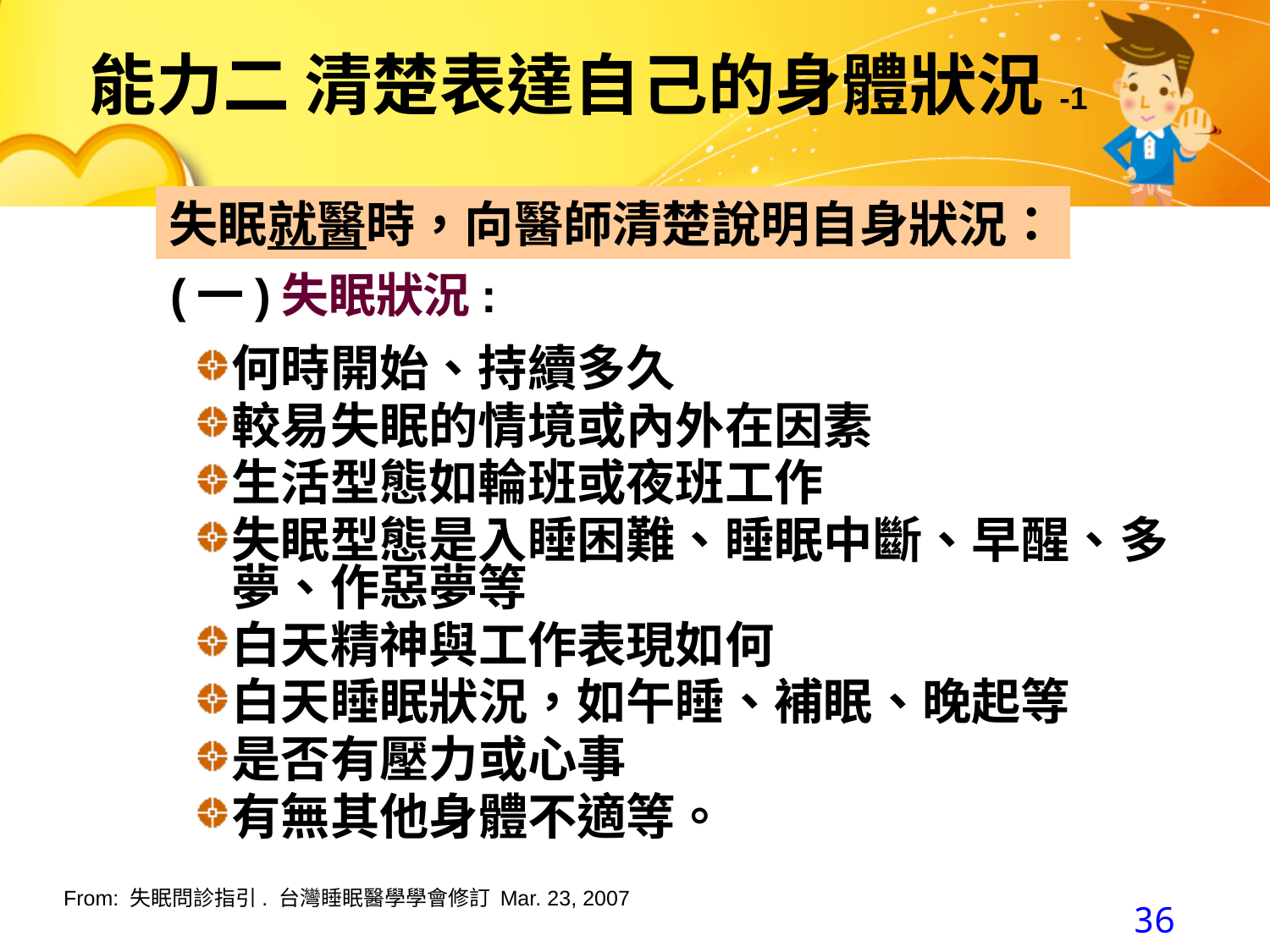

能力二 清楚表達自己的身體狀況-1
失眠就醫時，向醫師清楚說明自身狀況：
(一)失眠狀況:
何時開始、持續多久
較易失眠的情境或內外在因素
生活型態如輪班或夜班工作
失眠型態是入睡困難、睡眠中斷、早醒、多夢、作惡夢等
白天精神與工作表現如何
白天睡眠狀況，如午睡、補眠、晚起等
是否有壓力或心事
有無其他身體不適等。
From: 失眠問診指引. 台灣睡眠醫學學會修訂 Mar. 23, 2007
36